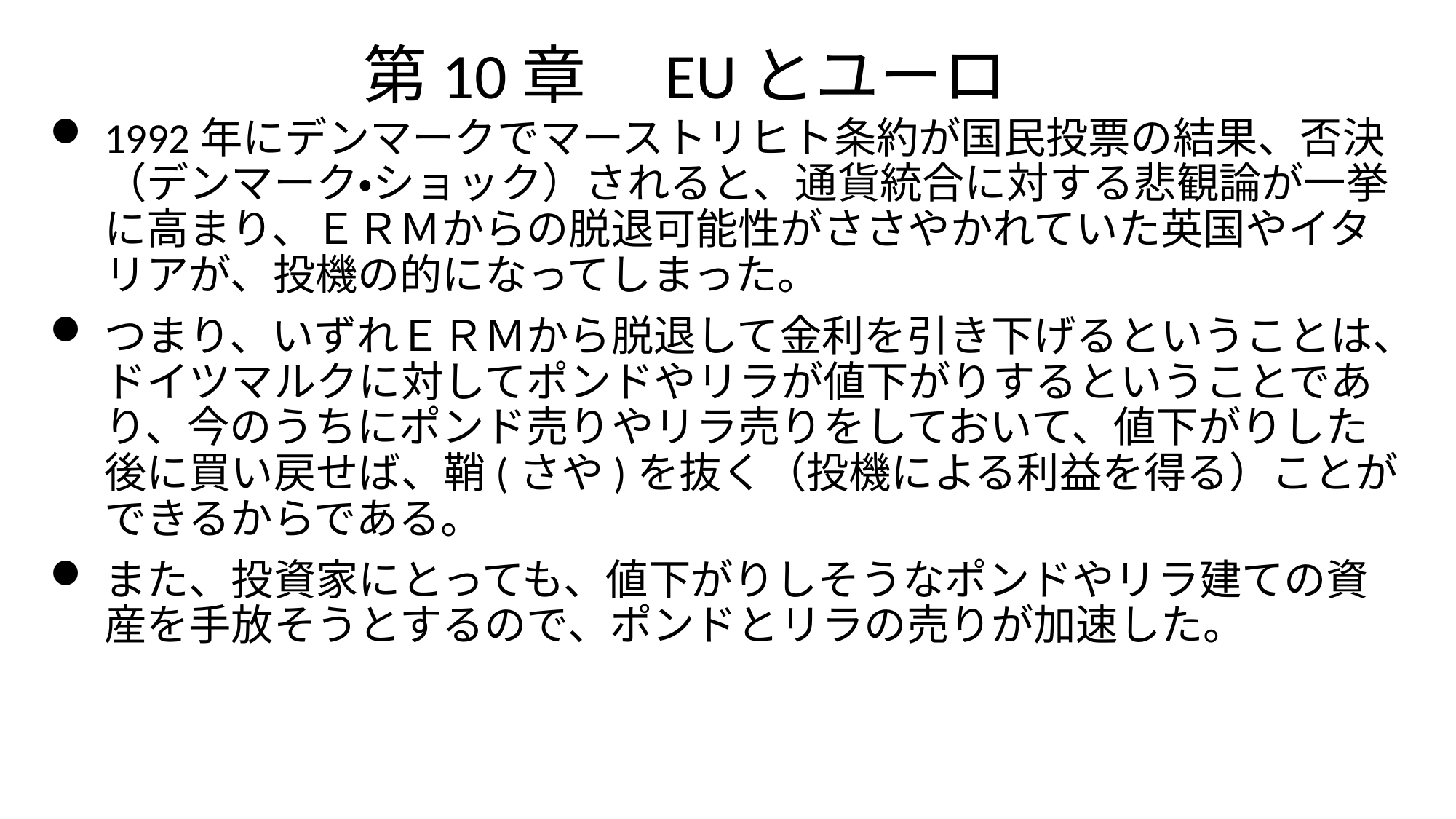

# 第10章　EUとユーロ
1992年にデンマークでマーストリヒト条約が国民投票の結果、否決（デンマーク・ショック）されると、通貨統合に対する悲観論が一挙に高まり、ＥＲＭからの脱退可能性がささやかれていた英国やイタリアが、投機の的になってしまった。
つまり、いずれＥＲＭから脱退して金利を引き下げるということは、ドイツマルクに対してポンドやリラが値下がりするということであり、今のうちにポンド売りやリラ売りをしておいて、値下がりした後に買い戻せば、鞘(さや)を抜く（投機による利益を得る）ことができるからである。
また、投資家にとっても、値下がりしそうなポンドやリラ建ての資産を手放そうとするので、ポンドとリラの売りが加速した。